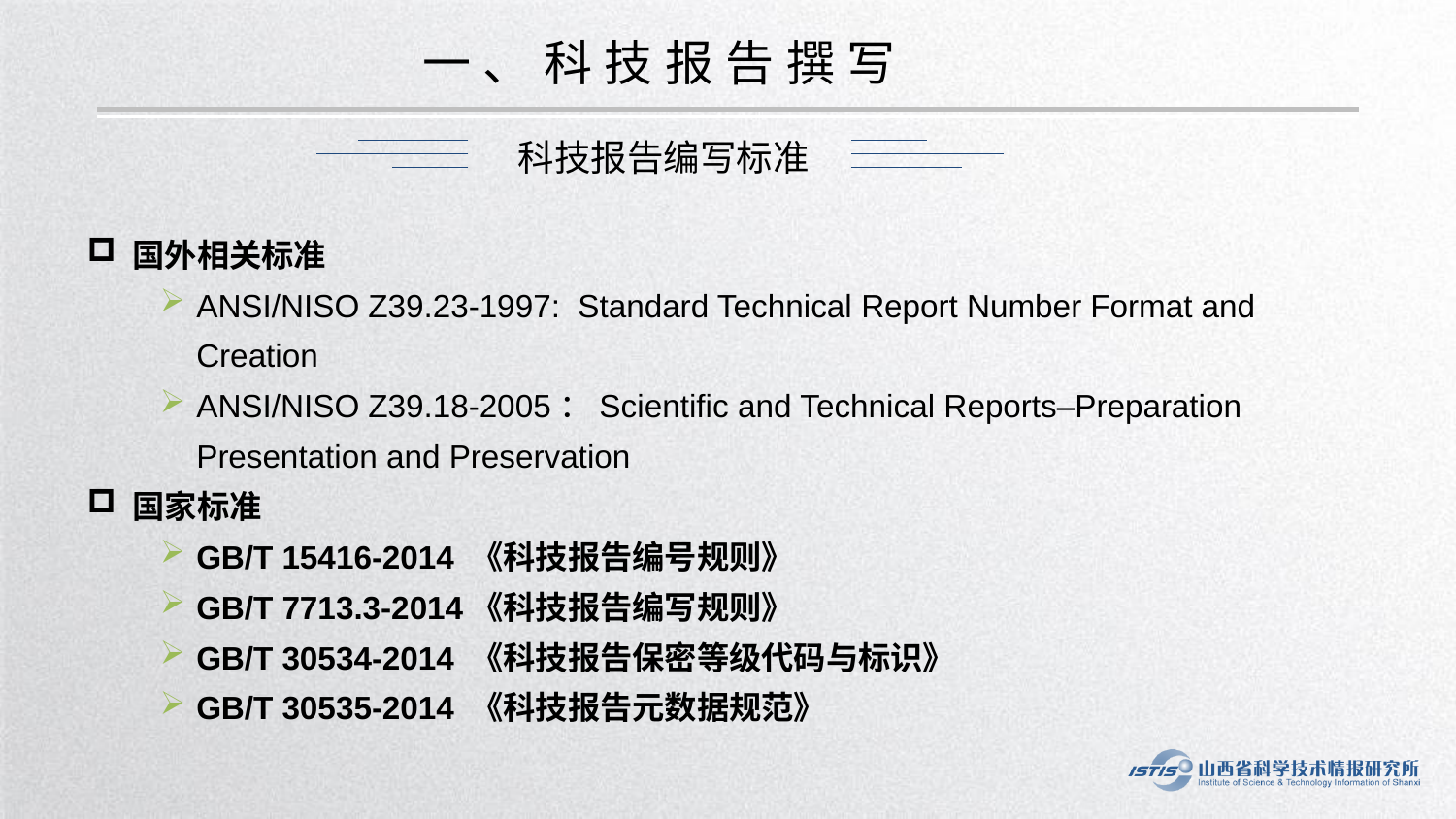

一、科技报告撰写
科技报告编写标准

国外相关标准
ANSI/NISO Z39.23-1997:  Standard Technical Report Number Format and Creation
ANSI/NISO Z39.18-2005：Scientific and Technical Reports–Preparation Presentation and Preservation
国家标准
GB/T 15416-2014 《科技报告编号规则》
GB/T 7713.3-2014《科技报告编写规则》
GB/T 30534-2014 《科技报告保密等级代码与标识》
GB/T 30535-2014 《科技报告元数据规范》